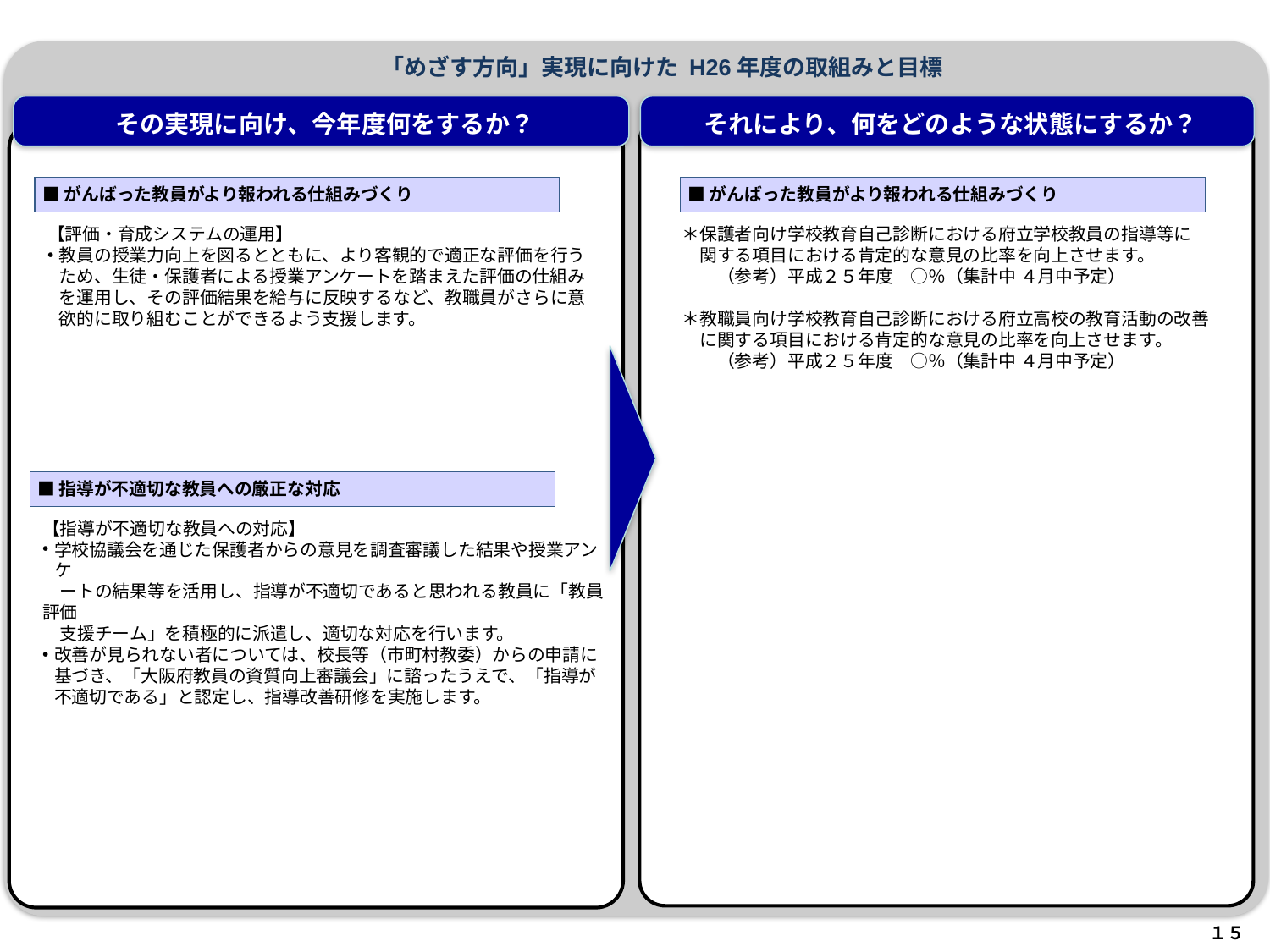

「めざす方向」実現に向けた H26年度の取組みと目標
その実現に向け、今年度何をするか？
それにより、何をどのような状態にするか？

■がんばった教員がより報われる仕組みづくり
■がんばった教員がより報われる仕組みづくり

【評価・育成システムの運用】
教員の授業力向上を図るとともに、より客観的で適正な評価を行うため、生徒・保護者による授業アンケートを踏まえた評価の仕組みを運用し、その評価結果を給与に反映するなど、教職員がさらに意欲的に取り組むことができるよう支援します。
＊保護者向け学校教育自己診断における府立学校教員の指導等に
　関する項目における肯定的な意見の比率を向上させます。
　　（参考）平成２５年度　○％（集計中 ４月中予定）

＊教職員向け学校教育自己診断における府立高校の教育活動の改善
　に関する項目における肯定的な意見の比率を向上させます。
　　（参考）平成２５年度　○％（集計中 ４月中予定）

■指導が不適切な教員への厳正な対応
【指導が不適切な教員への対応】
学校協議会を通じた保護者からの意見を調査審議した結果や授業アンケ
　ートの結果等を活用し、指導が不適切であると思われる教員に「教員評価
　支援チーム」を積極的に派遣し、適切な対応を行います。
改善が見られない者については、校長等（市町村教委）からの申請に基づき、「大阪府教員の資質向上審議会」に諮ったうえで、「指導が不適切である」と認定し、指導改善研修を実施します。

１５